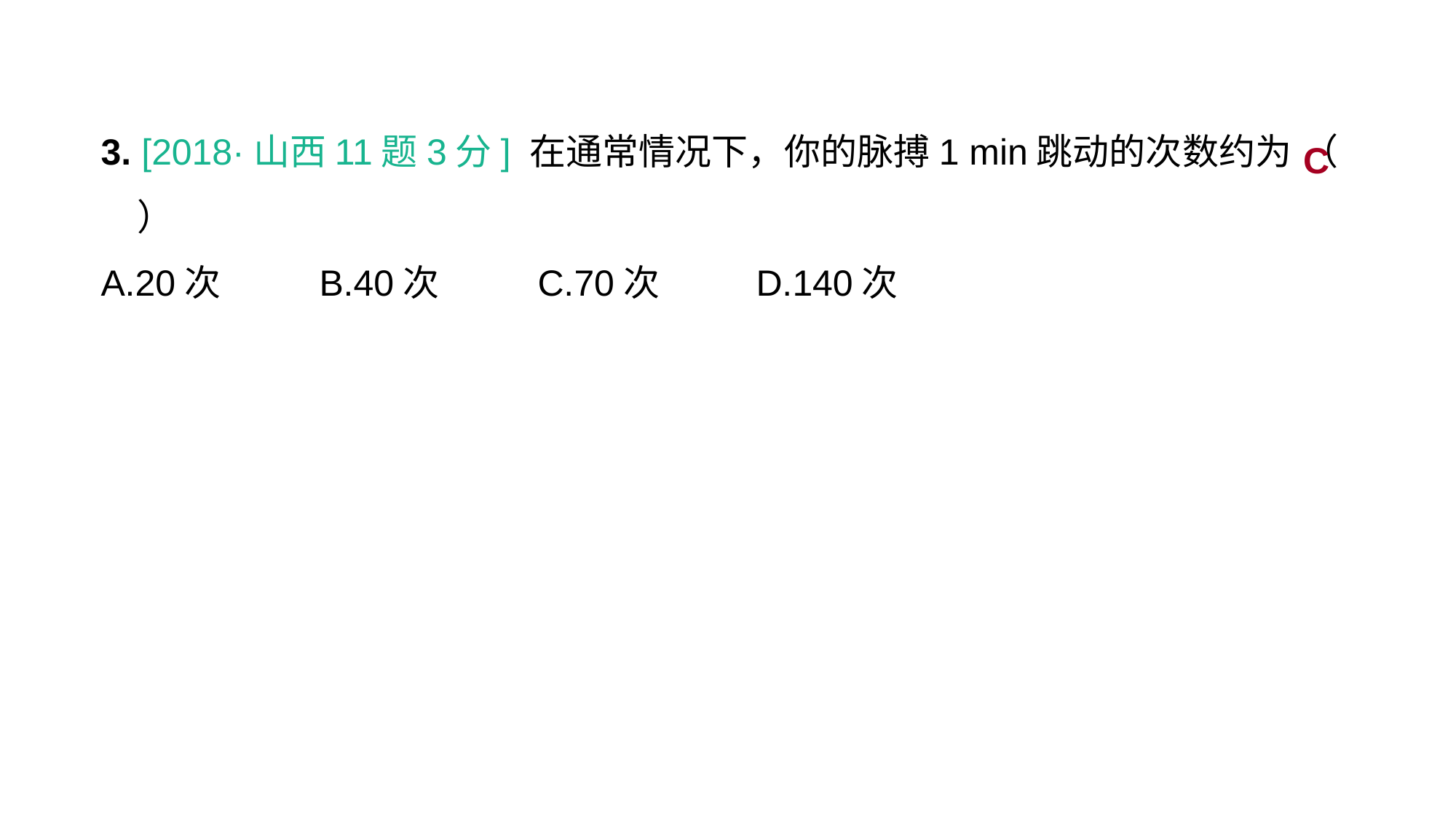

3. [2018·山西11题3分] 在通常情况下，你的脉搏1 min跳动的次数约为	（　　）
A.20次   	B.40次    	C.70次    	D.140次
C
真题回顾 把握考向